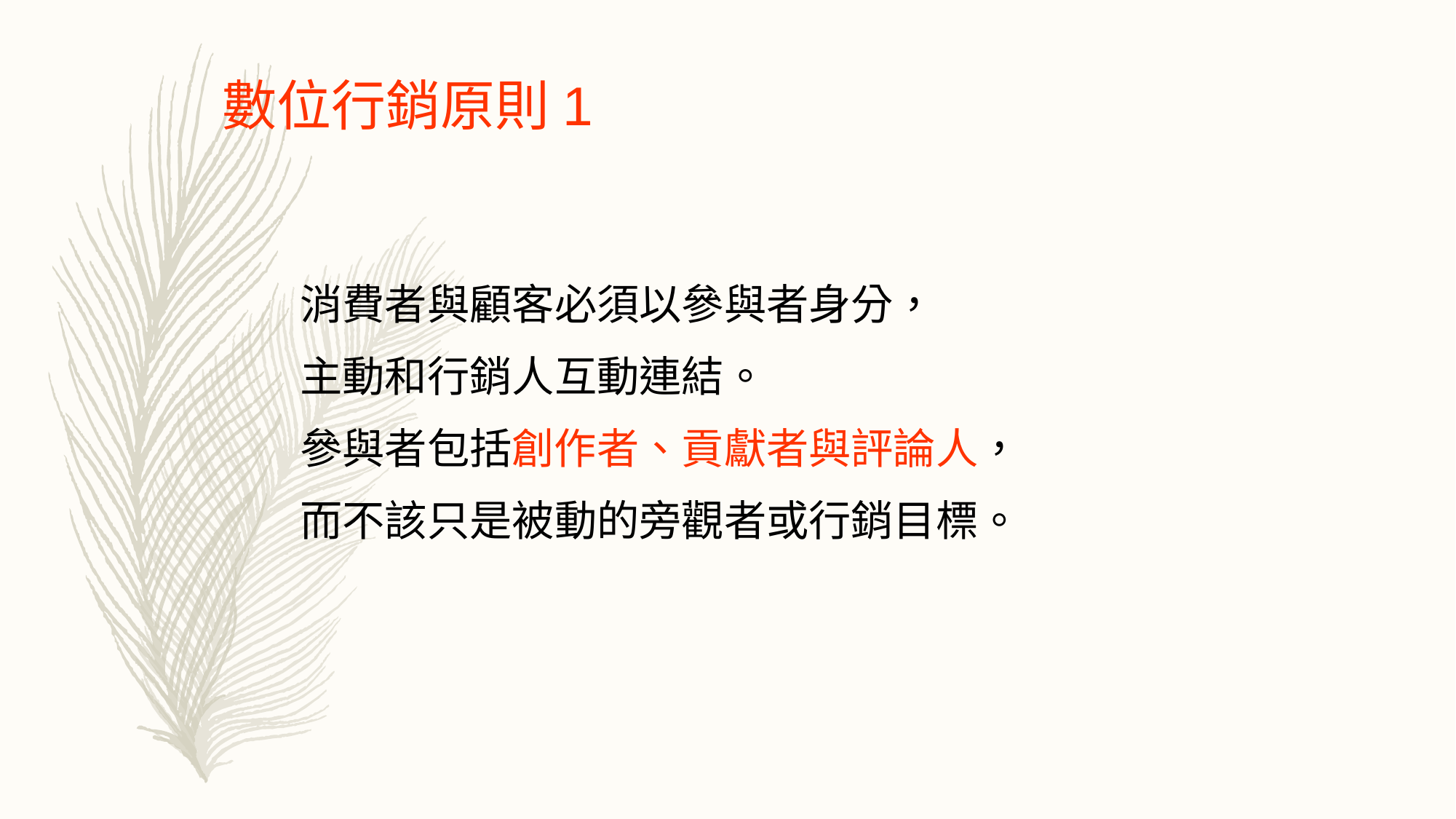

數位行銷原則1
消費者與顧客必須以參與者身分，
主動和行銷人互動連結。
參與者包括創作者、貢獻者與評論人，
而不該只是被動的旁觀者或行銷目標。